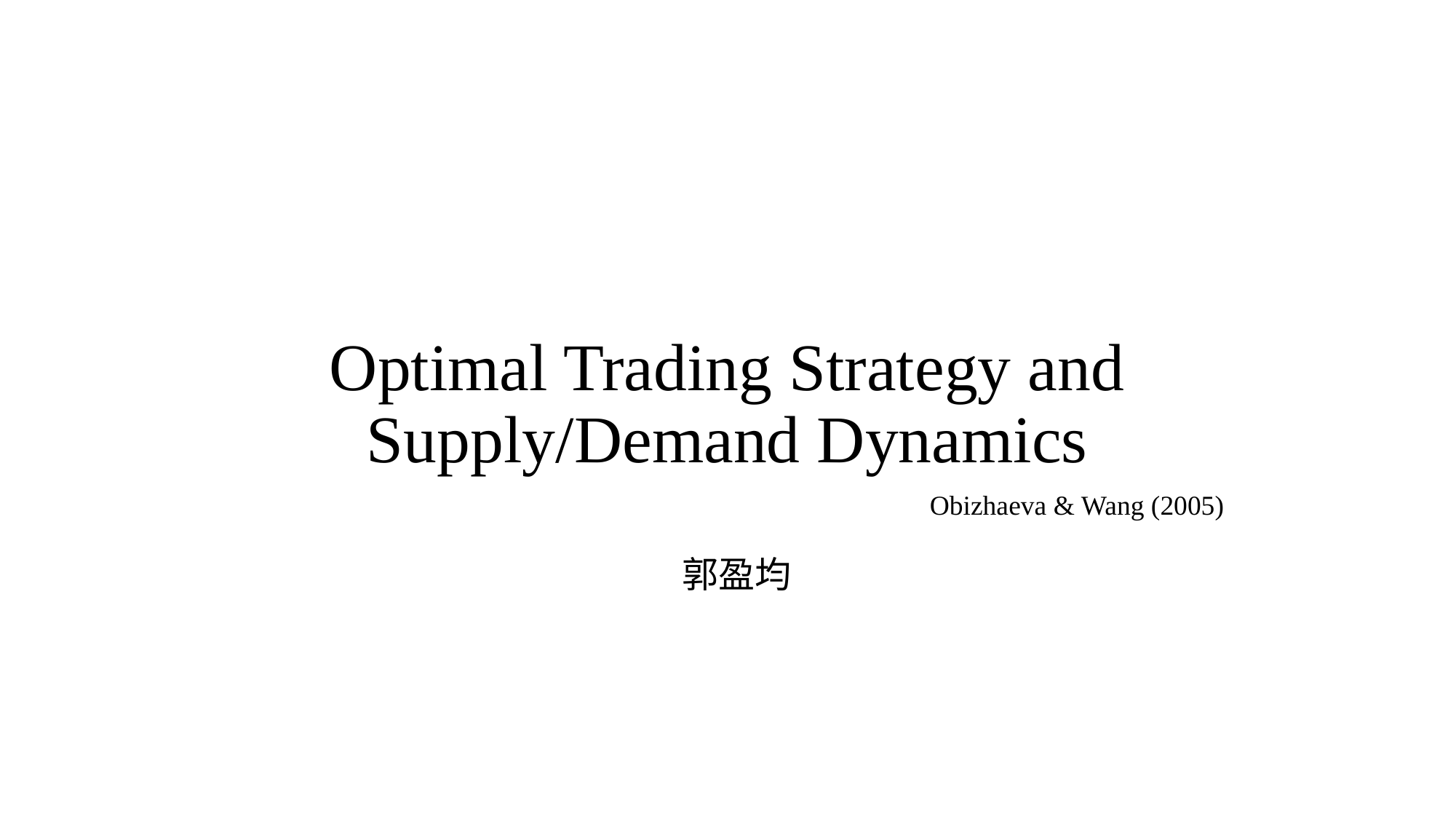

# Optimal Trading Strategy and Supply/Demand Dynamics
Obizhaeva & Wang (2005)
郭盈均